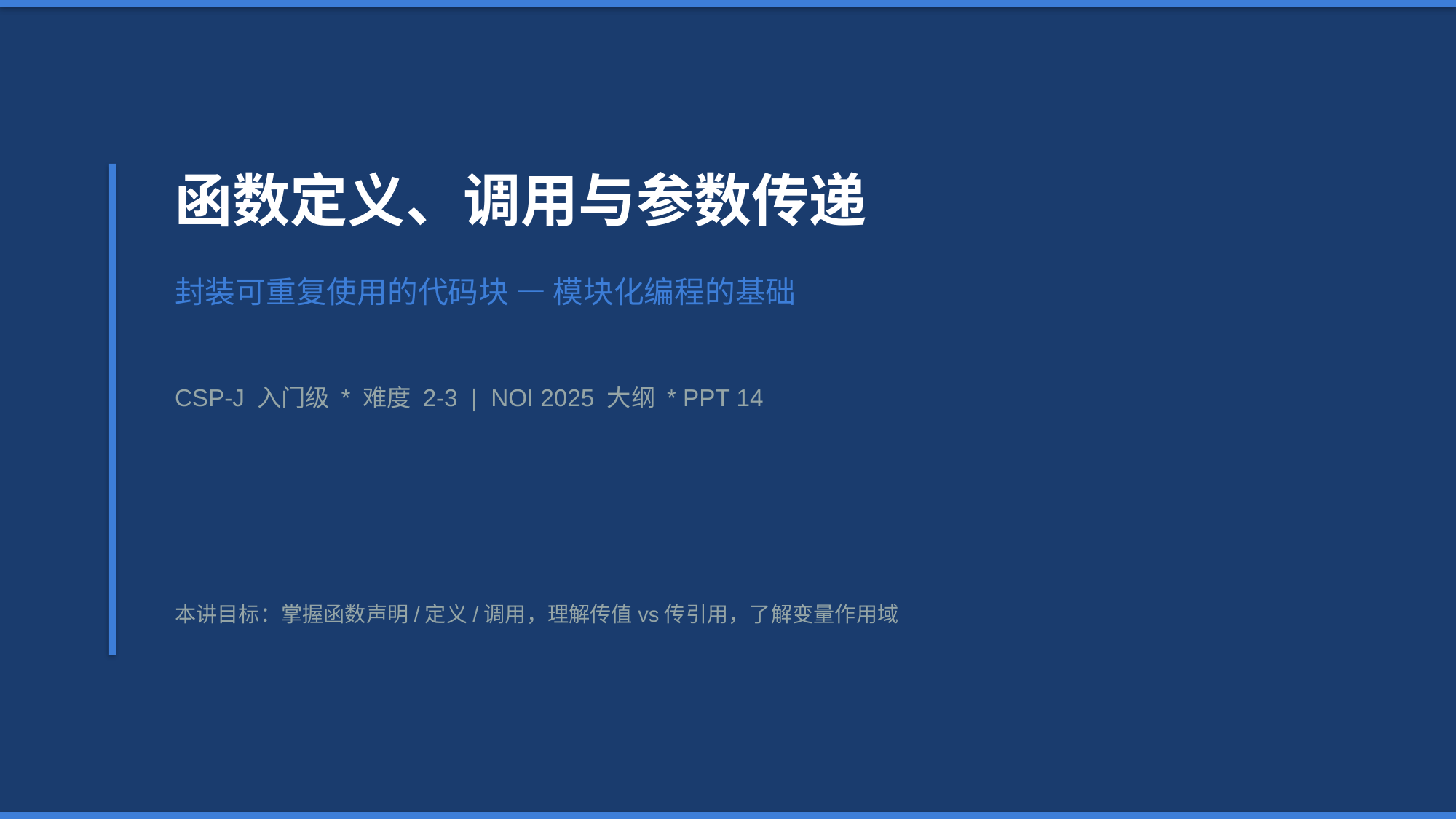

函数定义、调用与参数传递
封装可重复使用的代码块 — 模块化编程的基础
CSP-J 入门级 * 难度 2-3  |  NOI 2025 大纲 * PPT 14
本讲目标：掌握函数声明/定义/调用，理解传值vs传引用，了解变量作用域